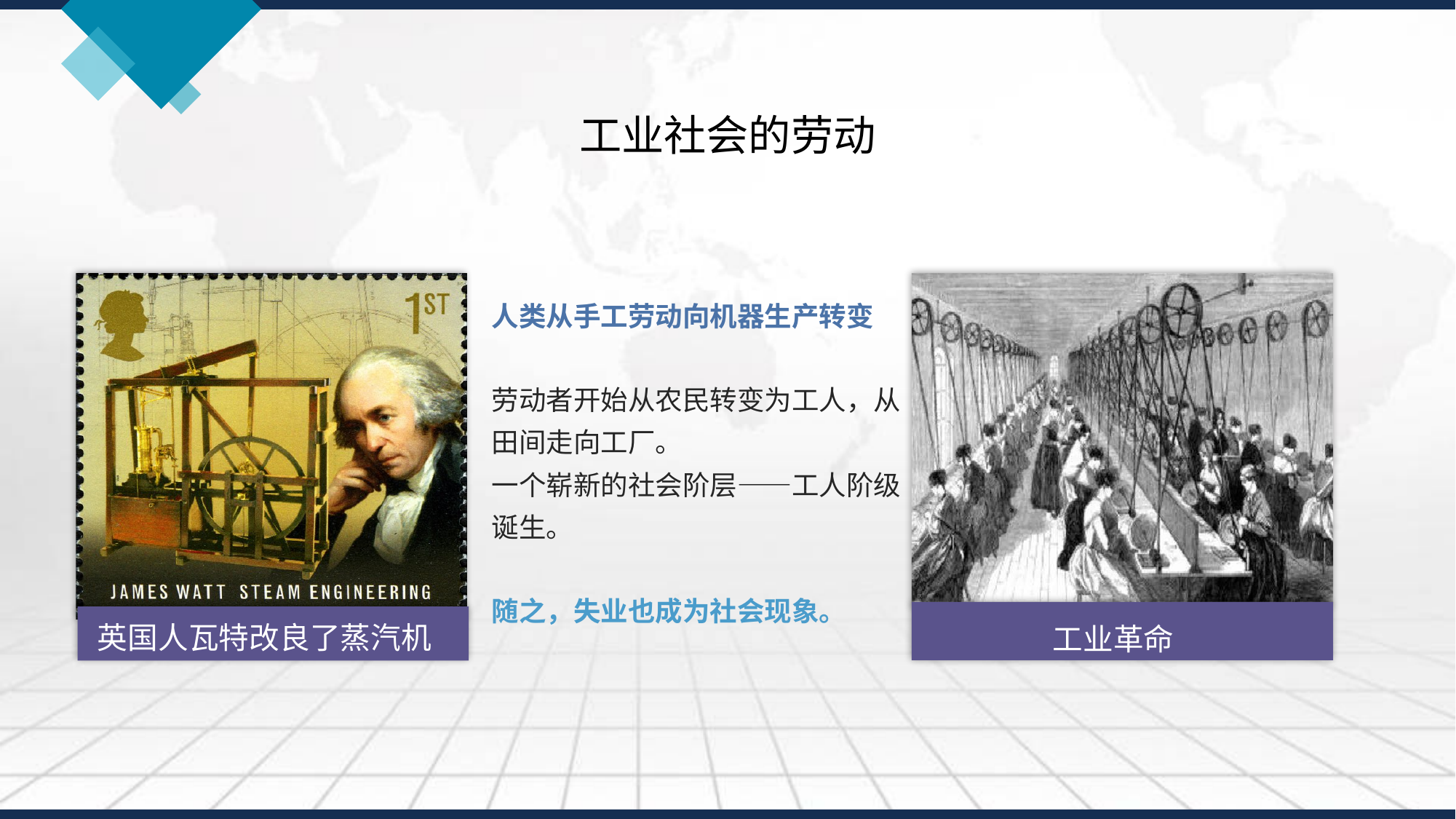

# 工业社会的劳动

人类从手工劳动向机器生产转变
劳动者开始从农民转变为工人，从田间走向工厂。
一个崭新的社会阶层——工人阶级诞生。
随之，失业也成为社会现象。

工业革命
英国人瓦特改良了蒸汽机